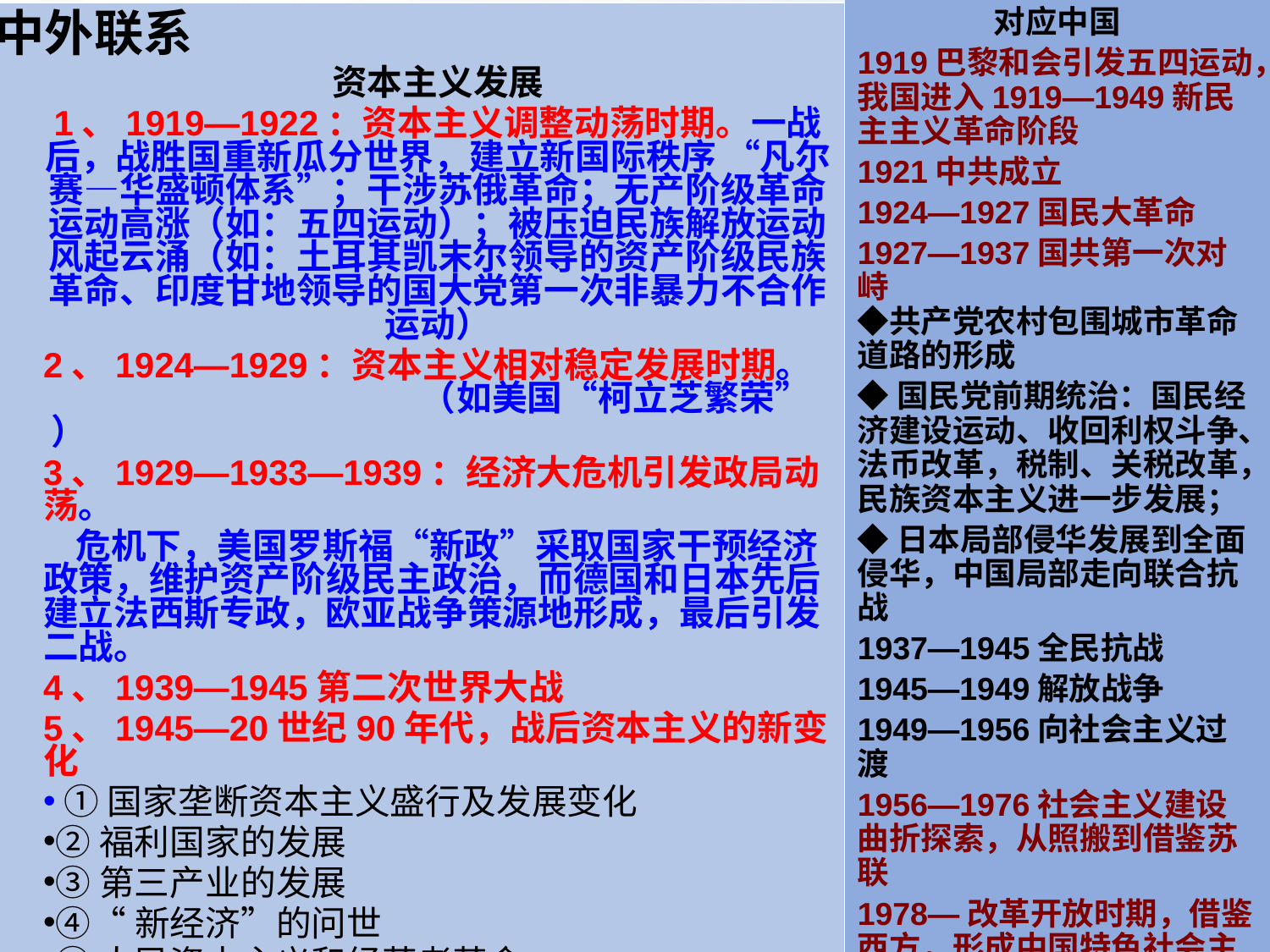

对应中国
1919巴黎和会引发五四运动，我国进入1919—1949新民主主义革命阶段
1921中共成立
1924—1927国民大革命
1927—1937国共第一次对峙                                                ◆共产党农村包围城市革命道路的形成
◆国民党前期统治：国民经济建设运动、收回利权斗争、法币改革，税制、关税改革，民族资本主义进一步发展；
◆日本局部侵华发展到全面侵华，中国局部走向联合抗战
1937—1945全民抗战
1945—1949解放战争
1949—1956向社会主义过渡
1956—1976社会主义建设曲折探索，从照搬到借鉴苏联
1978—改革开放时期，借鉴西方，形成中国特色社会主义

中外联系
资本主义发展
1、1919—1922：资本主义调整动荡时期。一战后，战胜国重新瓜分世界，建立新国际秩序 “凡尔赛—华盛顿体系”；干涉苏俄革命；无产阶级革命运动高涨（如：五四运动）；被压迫民族解放运动风起云涌（如：土耳其凯末尔领导的资产阶级民族革命、印度甘地领导的国大党第一次非暴力不合作运动）
2、1924—1929：资本主义相对稳定发展时期。                                                  （如美国“柯立芝繁荣” ）
3、1929—1933—1939：经济大危机引发政局动荡。
   危机下，美国罗斯福“新政”采取国家干预经济政策，维护资产阶级民主政治，而德国和日本先后建立法西斯专政，欧亚战争策源地形成，最后引发二战。
4、1939—1945第二次世界大战
5、1945—20世纪90年代，战后资本主义的新变化
 ①国家垄断资本主义盛行及发展变化
②福利国家的发展
③第三产业的发展
④“新经济”的问世
⑤人民资本主义和经营者革命